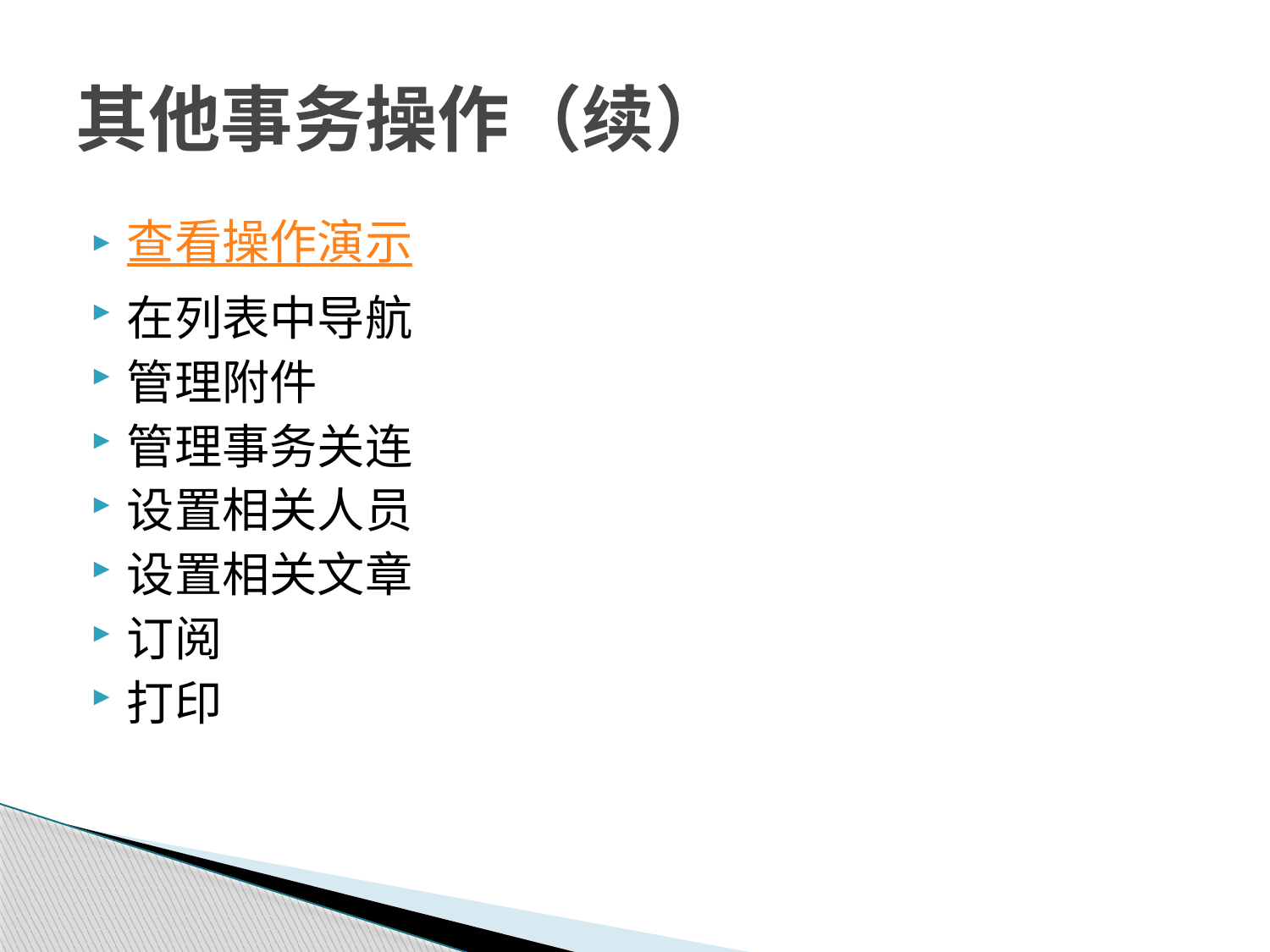

# 其他事务操作（续）
查看操作演示
在列表中导航
管理附件
管理事务关连
设置相关人员
设置相关文章
订阅
打印